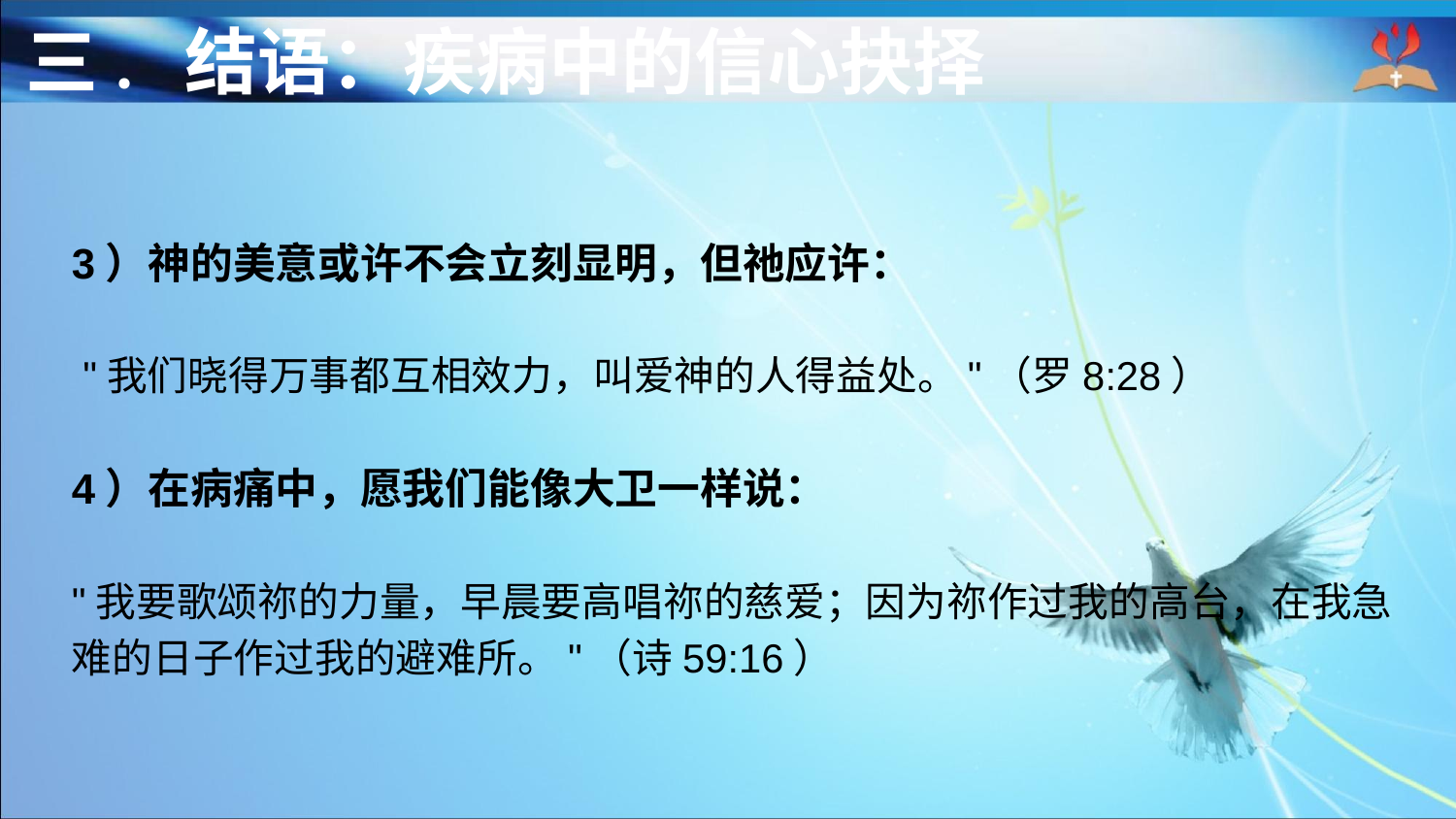

三.  结语：疾病中的信心抉择

3）神的美意或许不会立刻显明，但祂应许：

 "我们晓得万事都互相效力，叫爱神的人得益处。"（罗8:28）

4）在病痛中，愿我们能像大卫一样说：

"我要歌颂祢的力量，早晨要高唱祢的慈爱；因为祢作过我的高台，在我急难的日子作过我的避难所。"（诗59:16）